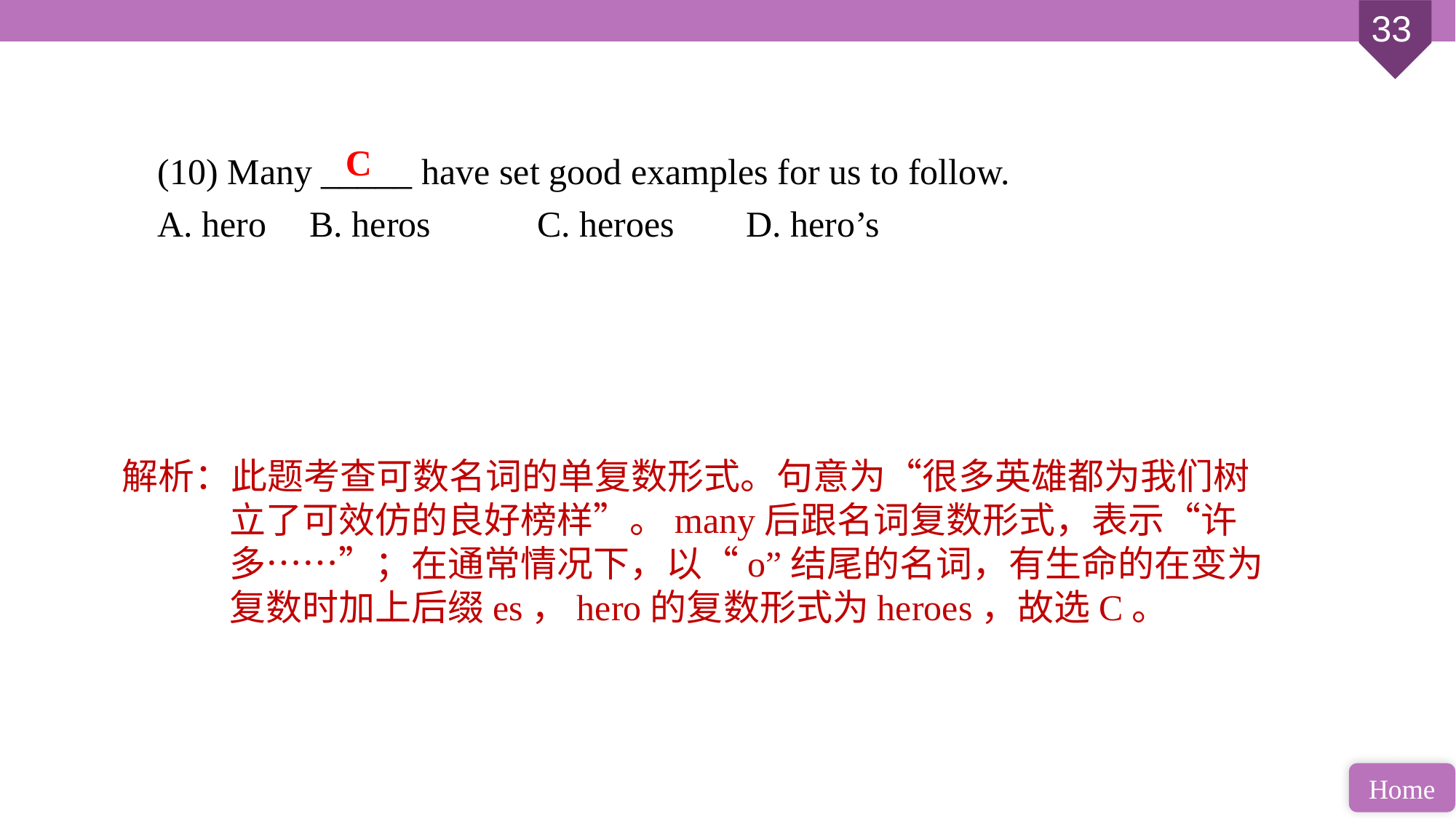

(10) Many _____ have set good examples for us to follow.
A. hero 	B. heros	 C. heroes 	D. hero’s
C
解析：此题考查可数名词的单复数形式。句意为“很多英雄都为我们树立了可效仿的良好榜样”。many后跟名词复数形式，表示“许多……”；在通常情况下，以“o”结尾的名词，有生命的在变为复数时加上后缀es，hero的复数形式为heroes，故选C。